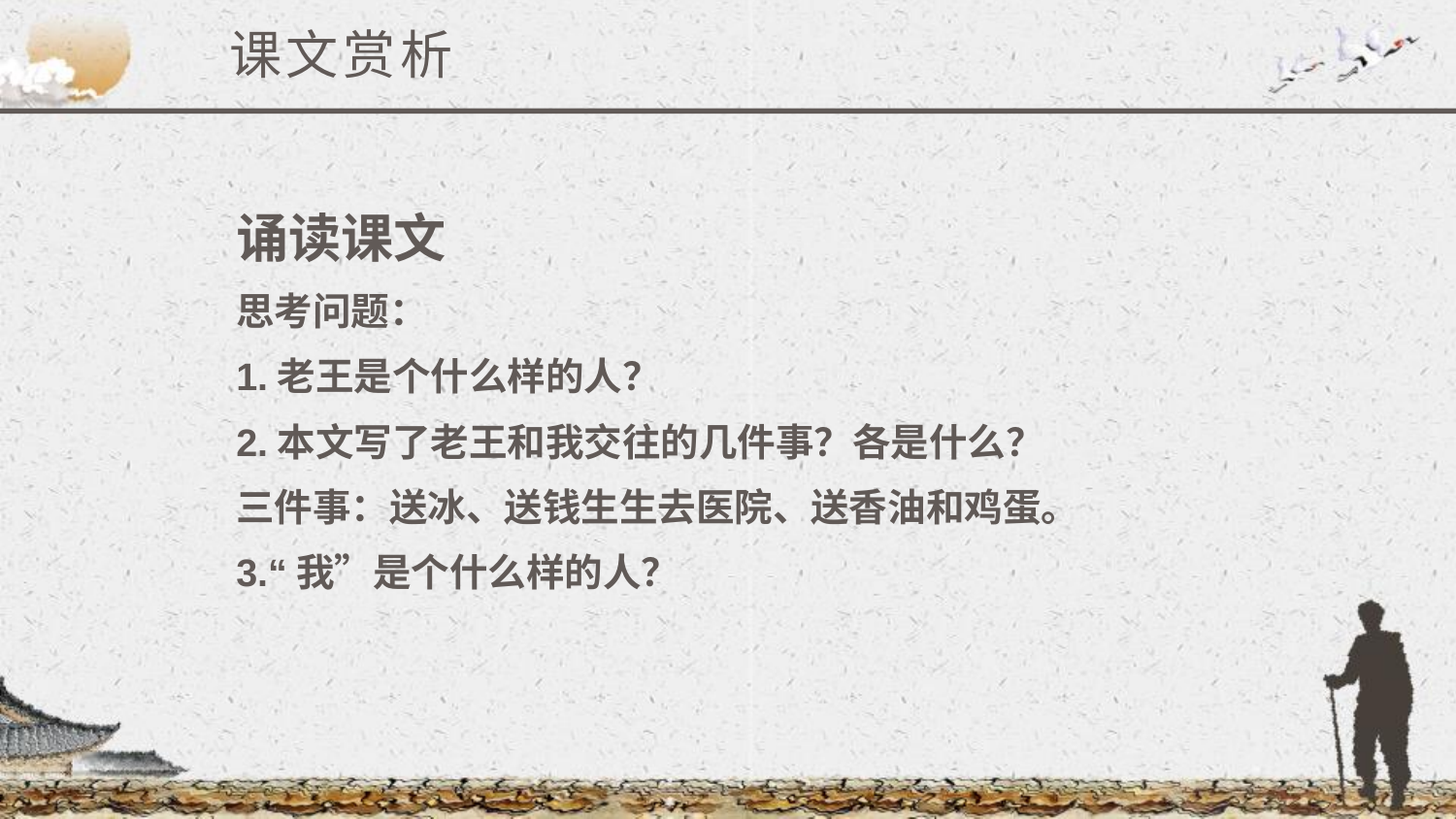

课文赏析

诵读课文
思考问题：
1.老王是个什么样的人？
2.本文写了老王和我交往的几件事？各是什么？
三件事：送冰、送钱生生去医院、送香油和鸡蛋。
3.“我”是个什么样的人？